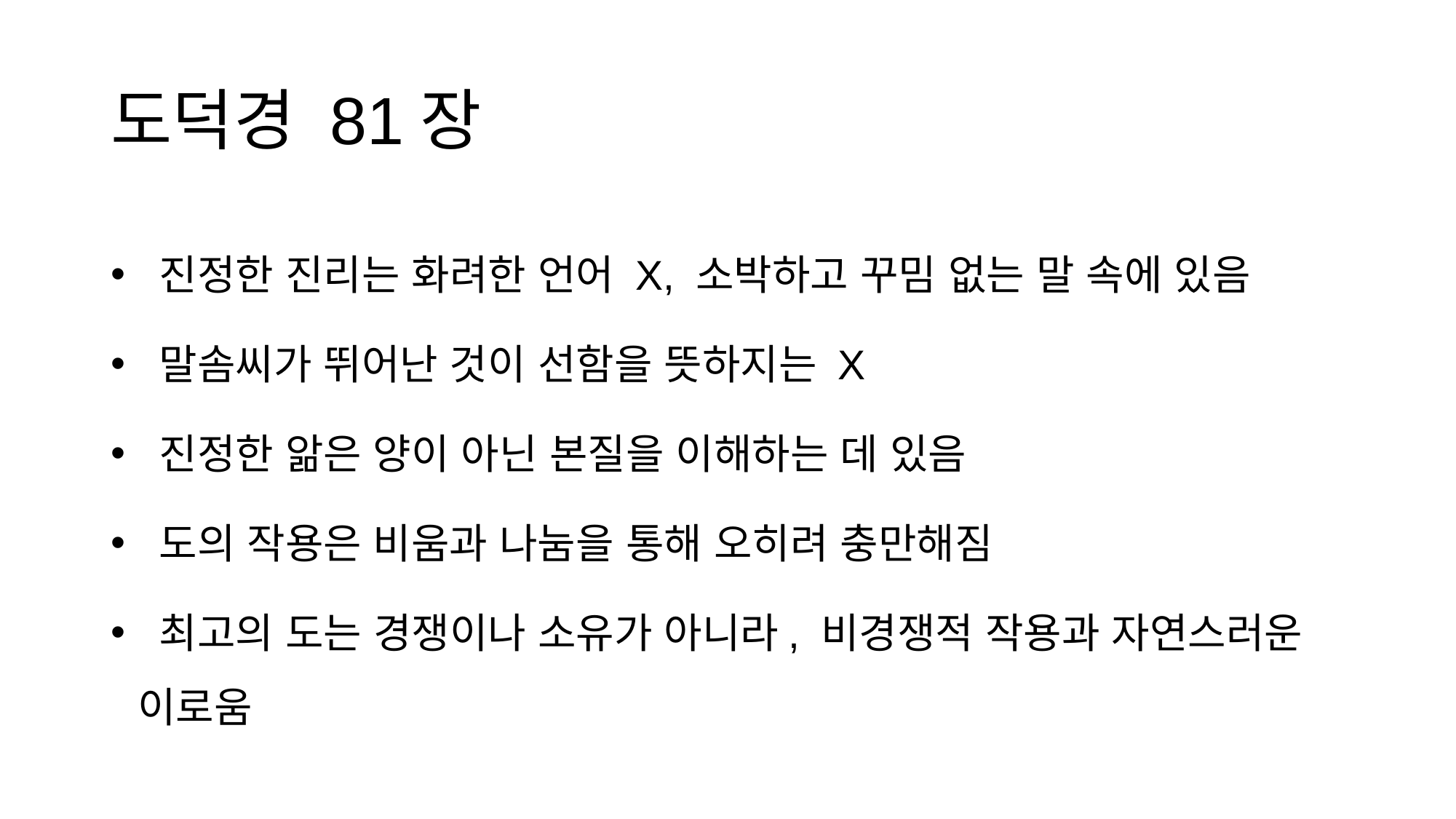

# 도덕경 81장
 진정한 진리는 화려한 언어 X, 소박하고 꾸밈 없는 말 속에 있음
 말솜씨가 뛰어난 것이 선함을 뜻하지는 X
 진정한 앎은 양이 아닌 본질을 이해하는 데 있음
 도의 작용은 비움과 나눔을 통해 오히려 충만해짐
 최고의 도는 경쟁이나 소유가 아니라, 비경쟁적 작용과 자연스러운 이로움